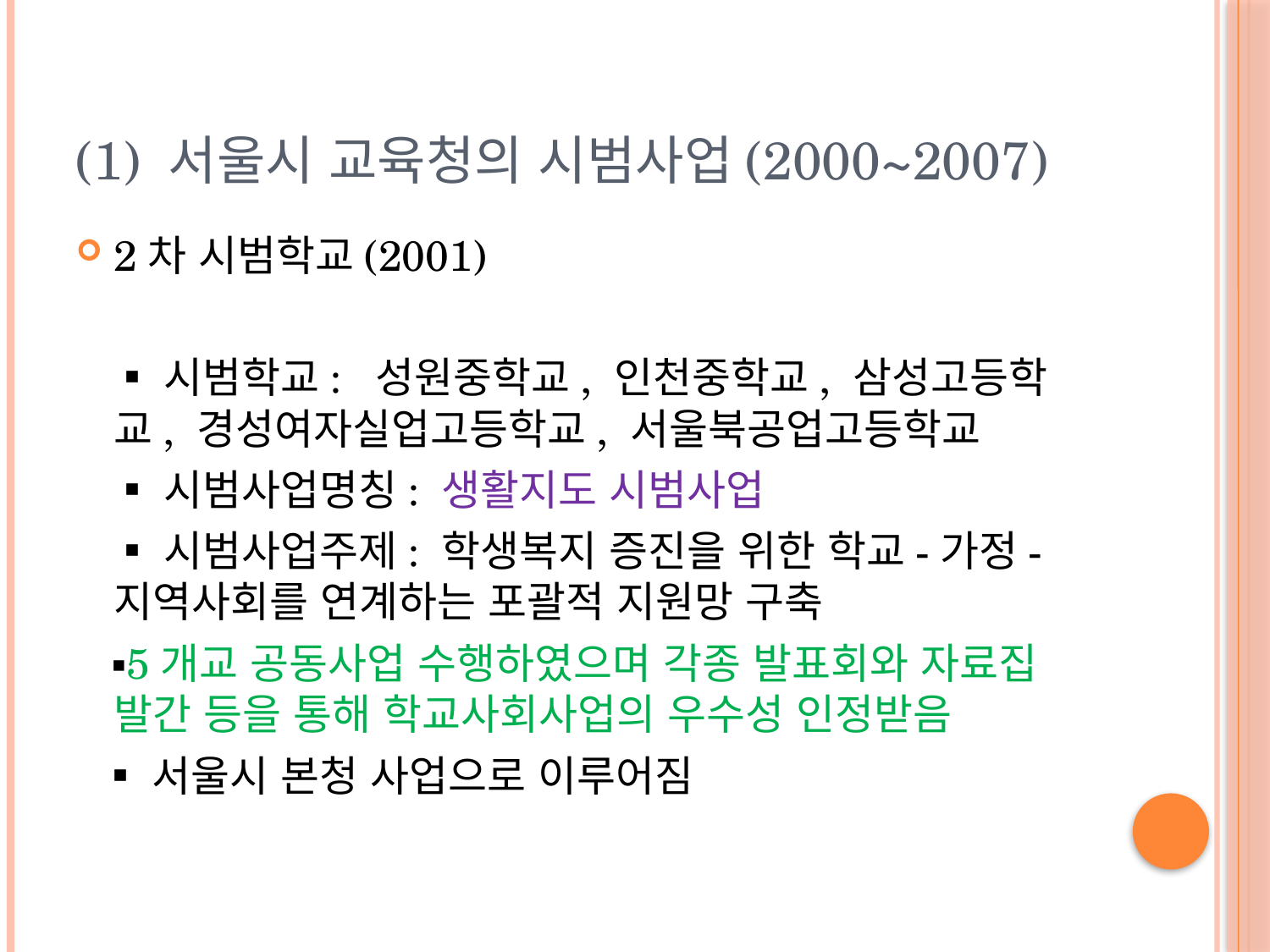

# (1) 서울시 교육청의 시범사업(2000~2007)
2차 시범학교(2001)

   ▪시범학교:  성원중학교, 인천중학교, 삼성고등학교, 경성여자실업고등학교, 서울북공업고등학교
   ▪시범사업명칭: 생활지도 시범사업
   ▪시범사업주제: 학생복지 증진을 위한 학교-가정-지역사회를 연계하는 포괄적 지원망 구축
   ▪5개교 공동사업 수행하였으며 각종 발표회와 자료집 발간 등을 통해 학교사회사업의 우수성 인정받음
  ▪서울시 본청 사업으로 이루어짐